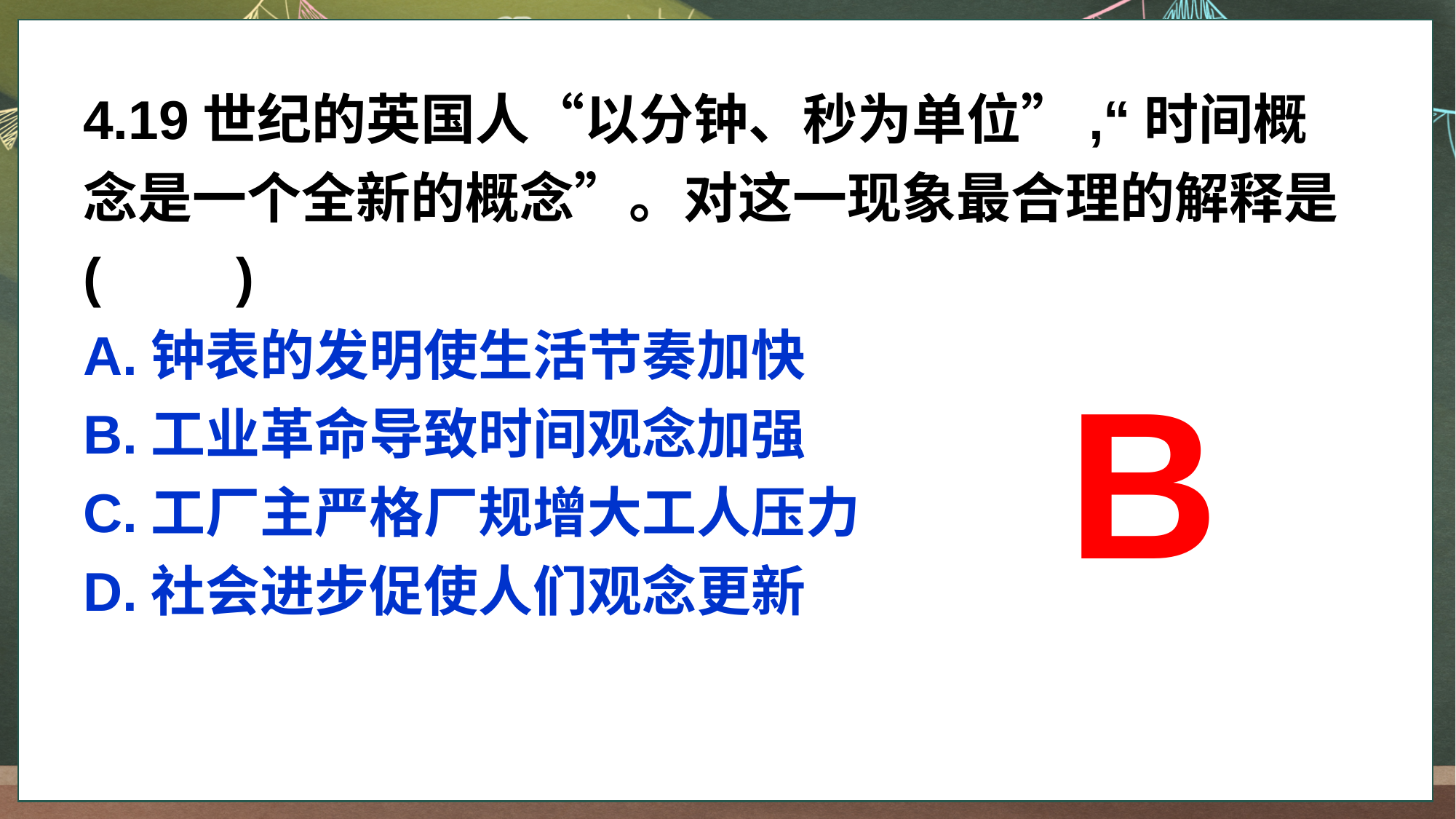

4.19世纪的英国人“以分钟、秒为单位”,“时间概念是一个全新的概念”。对这一现象最合理的解释是(　　)
A.钟表的发明使生活节奏加快
B.工业革命导致时间观念加强
C.工厂主严格厂规增大工人压力
D.社会进步促使人们观念更新
B